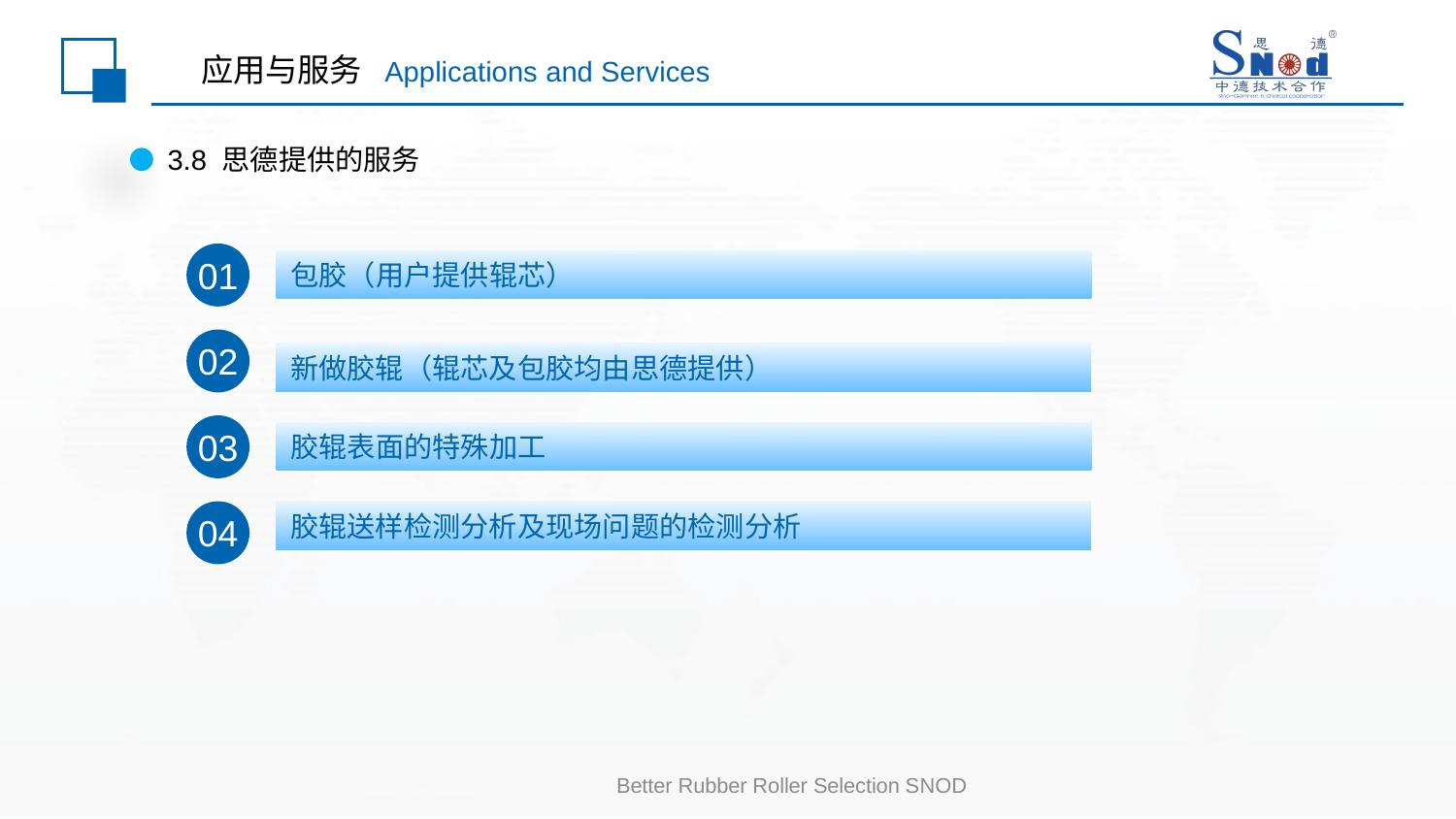

# 应用与服务  Applications and Services
3.8 思德提供的服务

01
包胶（用户提供辊芯）
02
新做胶辊（辊芯及包胶均由思德提供）
03
胶辊表面的特殊加工
04
胶辊送样检测分析及现场问题的检测分析

60
Better Rubber Roller Selection SNOD